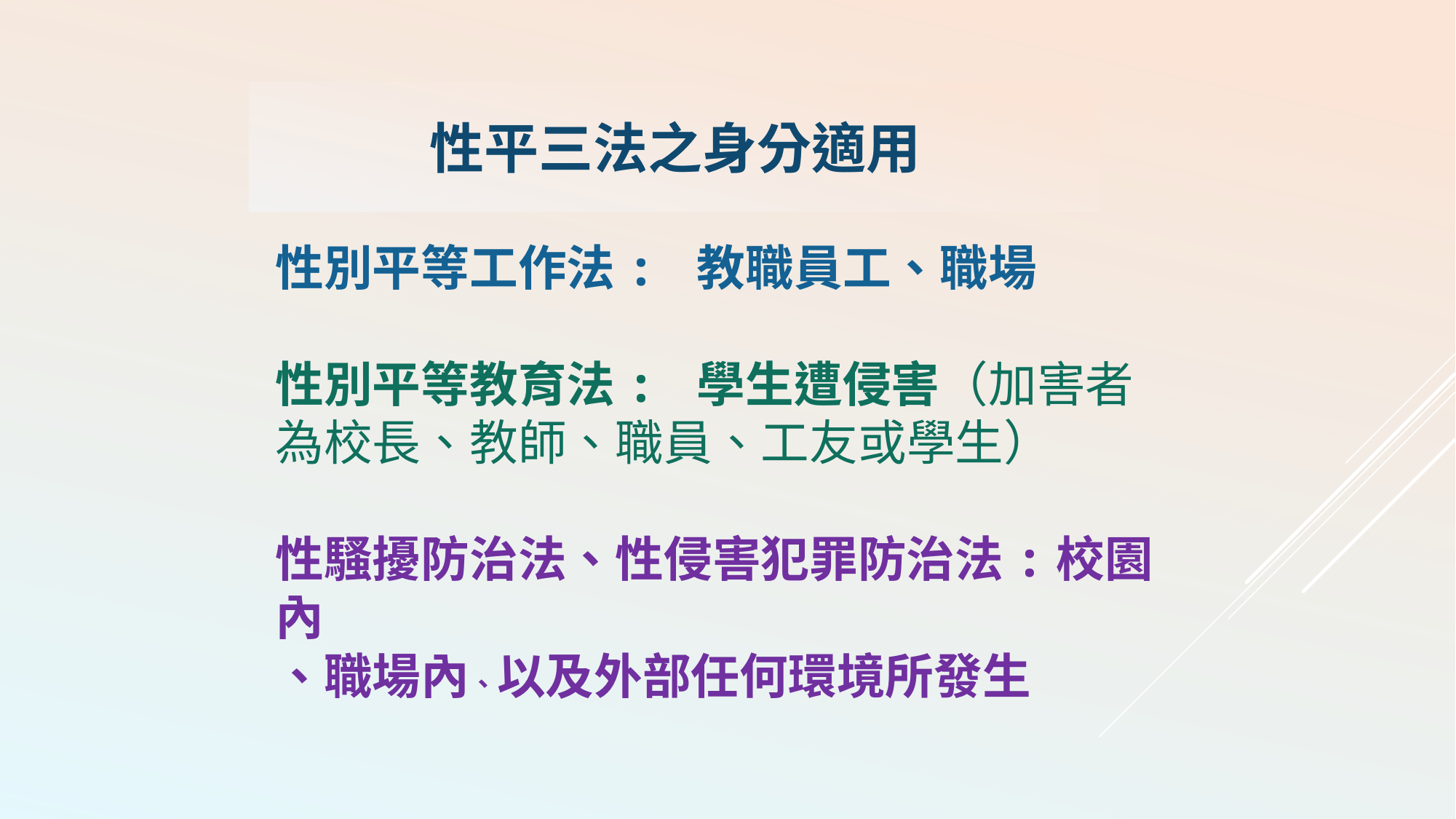

性平三法之身分適用
# 性別平等工作法: 教職員工、職場 性別平等教育法: 學生遭侵害（加害者為校長、教師、職員、工友或學生） 性騷擾防治法、性侵害犯罪防治法:校園內 、職場內、以及外部任何環境所發生